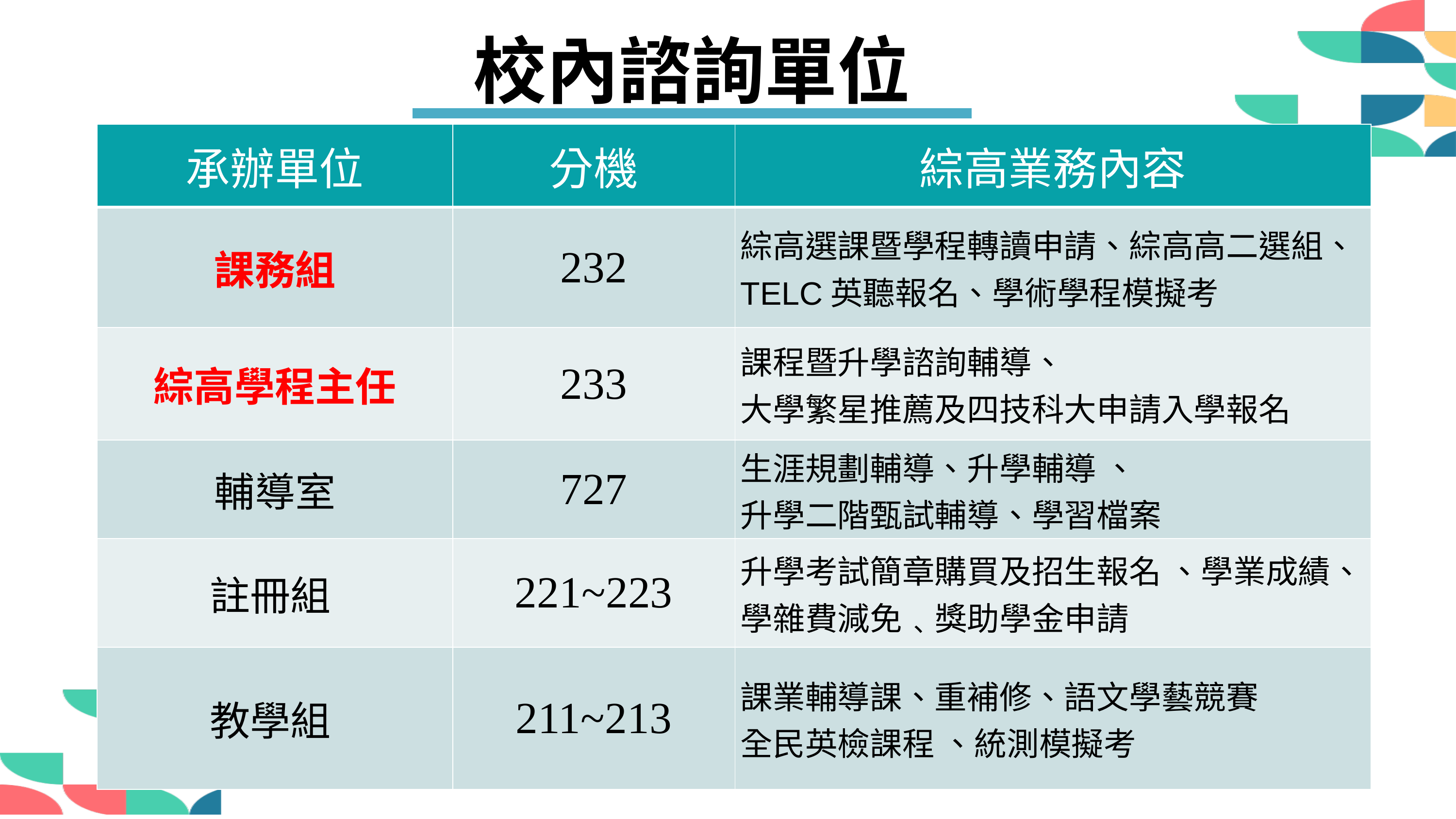

校內諮詢單位
| 承辦單位 | 分機 | 綜高業務內容 |
| --- | --- | --- |
| 課務組 | 232 | 綜高選課暨學程轉讀申請、綜高高二選組、TELC英聽報名、學術學程模擬考 |
| 綜高學程主任 | 233 | 課程暨升學諮詢輔導、 大學繁星推薦及四技科大申請入學報名 |
| 輔導室 | 727 | 生涯規劃輔導、升學輔導 、 升學二階甄試輔導、學習檔案 |
| 註冊組 | 221~223 | 升學考試簡章購買及招生報名 、學業成績、學雜費減免﹑獎助學金申請 |
| 教學組 | 211~213 | 課業輔導課、重補修、語文學藝競賽 全民英檢課程 、統測模擬考 |